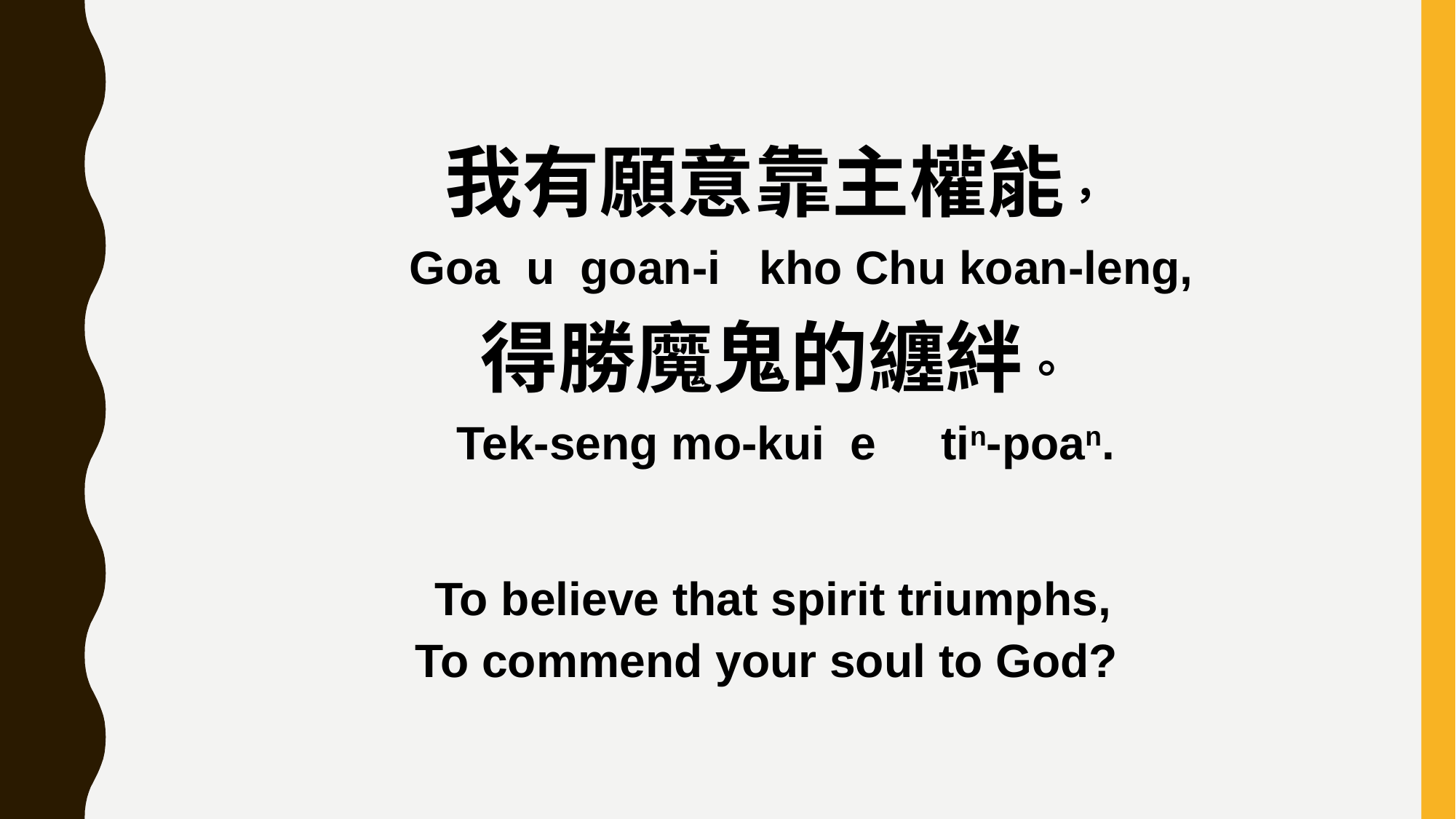

我有願意靠主權能，
    Goa  u  goan-i   kho Chu koan-leng,
得勝魔鬼的纏絆。
                         Tek-seng mo-kui  e     tin-poan.

To believe that spirit triumphs,
To commend your soul to God?